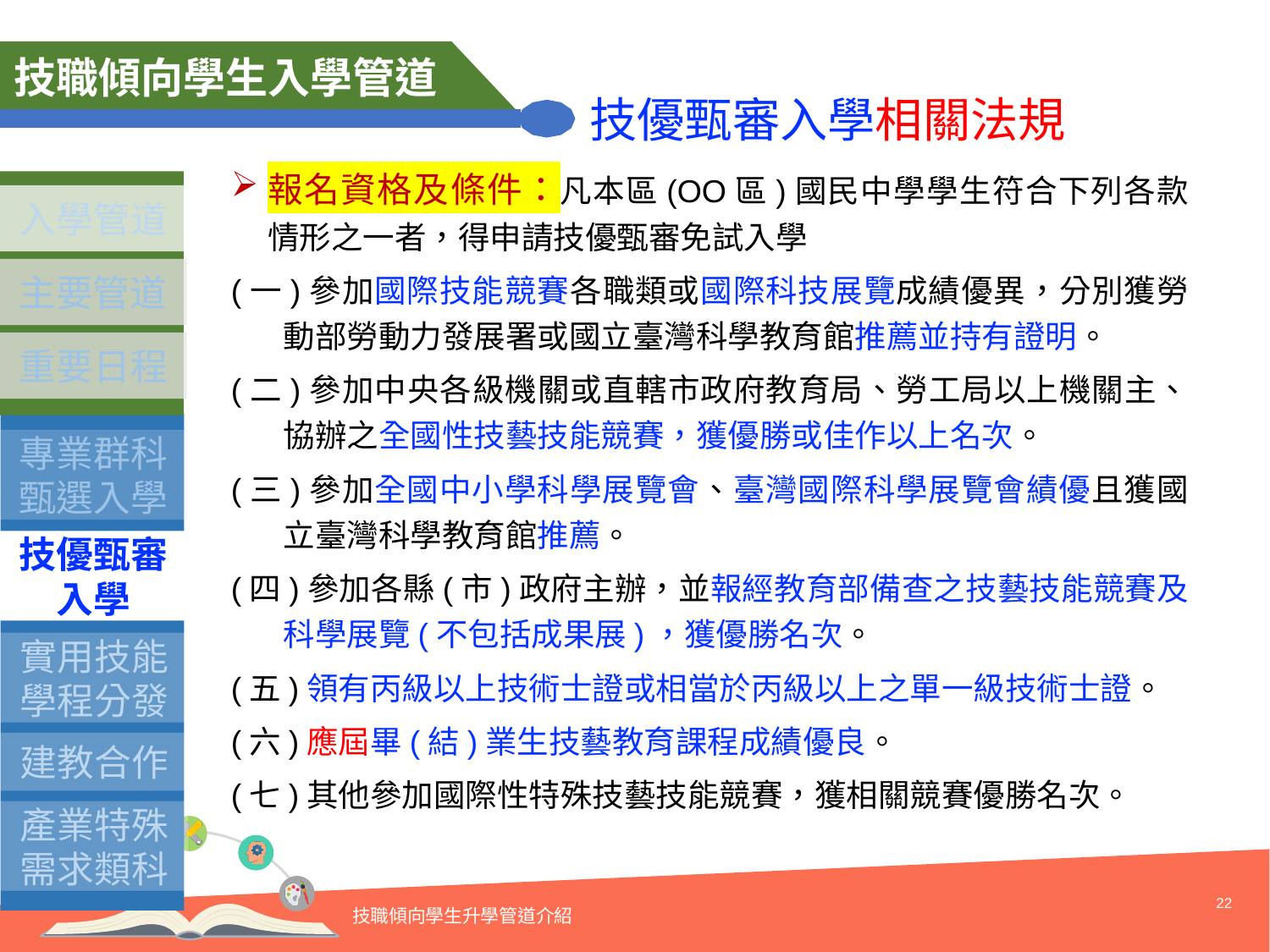

技職傾向學生入學管道

技優甄審入學相關法規
報名資格及條件：凡本區(OO區)國民中學學生符合下列各款情形之一者，得申請技優甄審免試入學
(一)參加國際技能競賽各職類或國際科技展覽成績優異，分別獲勞動部勞動力發展署或國立臺灣科學教育館推薦並持有證明。
(二)參加中央各級機關或直轄市政府教育局、勞工局以上機關主、協辦之全國性技藝技能競賽，獲優勝或佳作以上名次。
(三)參加全國中小學科學展覽會、臺灣國際科學展覽會績優且獲國立臺灣科學教育館推薦。
(四)參加各縣(市)政府主辦，並報經教育部備查之技藝技能競賽及科學展覽(不包括成果展)，獲優勝名次。
(五)領有丙級以上技術士證或相當於丙級以上之單一級技術士證。
(六)應屆畢(結)業生技藝教育課程成績優良。
(七)其他參加國際性特殊技藝技能競賽，獲相關競賽優勝名次。

入學管道
主要管道
重要日程

專業群科
甄選入學
技優甄審入學
實用技能學程分發
建教合作
產業特殊需求類科
22